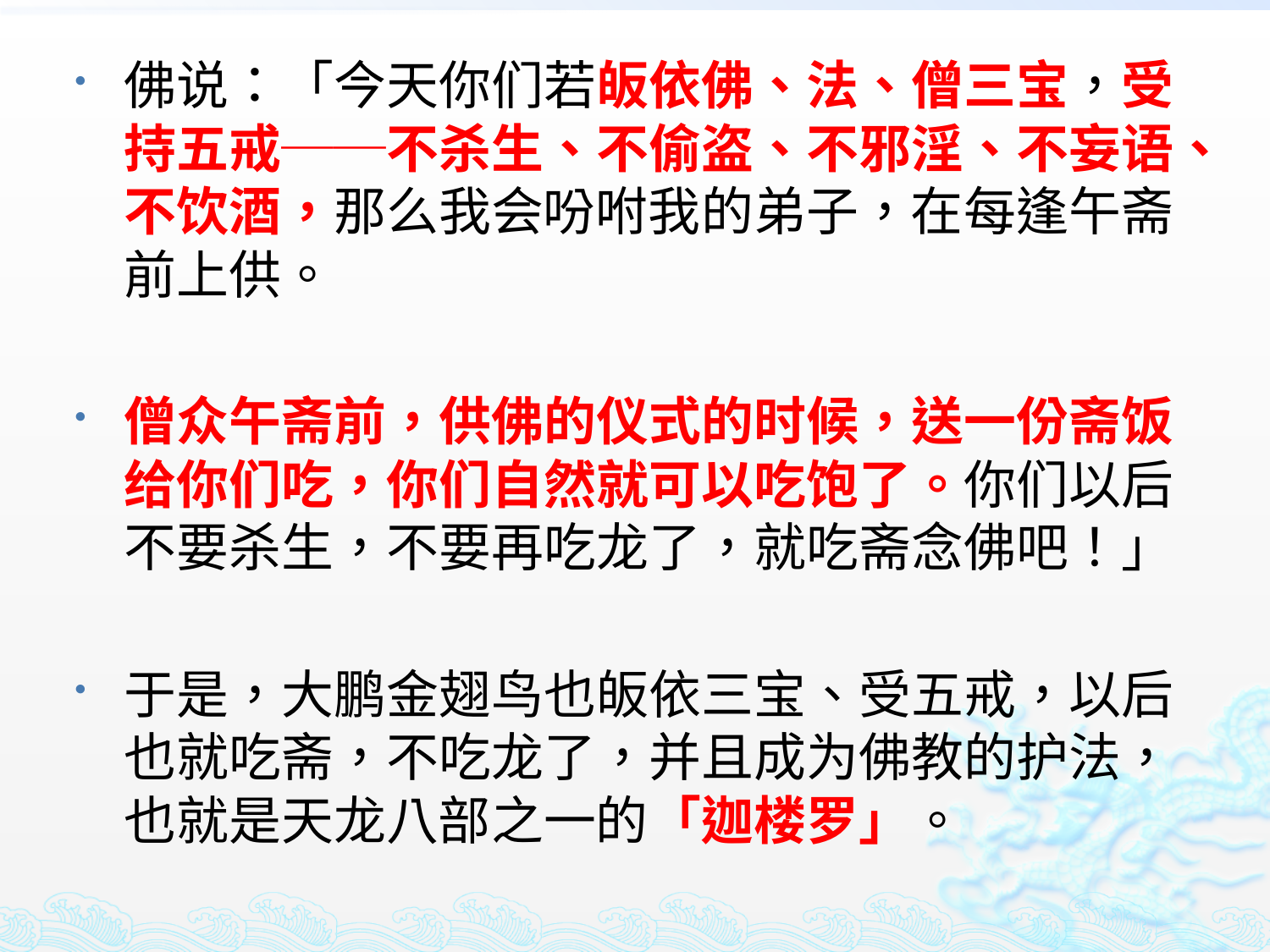

佛说：「今天你们若皈依佛、法、僧三宝，受持五戒──不杀生、不偷盗、不邪淫、不妄语、不饮酒，那么我会吩咐我的弟子，在每逢午斋前上供。

僧众午斋前，供佛的仪式的时候，送一份斋饭给你们吃，你们自然就可以吃饱了。你们以后不要杀生，不要再吃龙了，就吃斋念佛吧！」

于是，大鹏金翅鸟也皈依三宝、受五戒，以后也就吃斋，不吃龙了，并且成为佛教的护法，也就是天龙八部之一的「迦楼罗」。